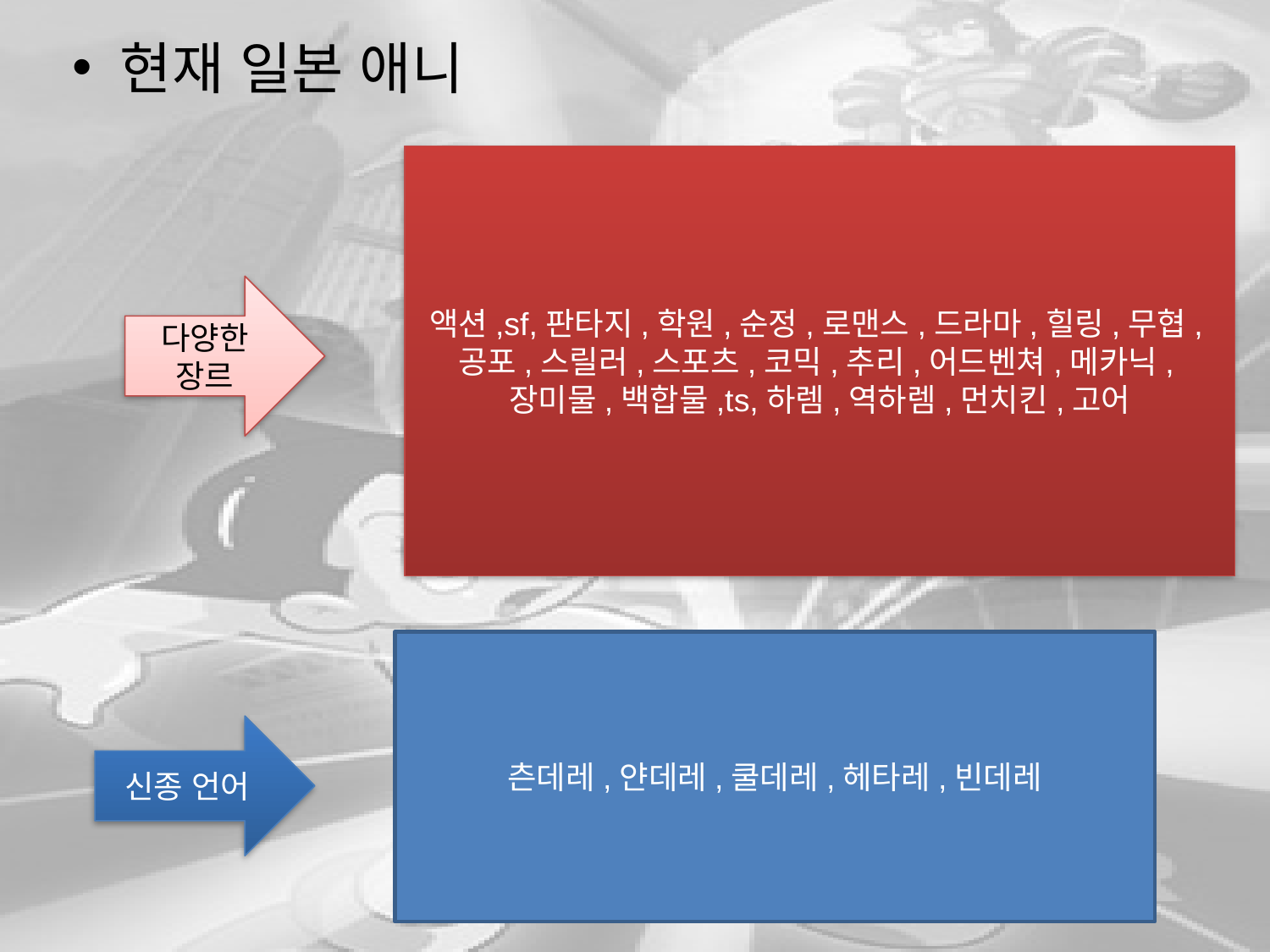

현재 일본 애니
액션,sf,판타지,학원,순정,로맨스,드라마,힐링,무협,공포,스릴러,스포츠,코믹,추리,어드벤쳐,메카닉,장미물,백합물,ts,하렘,역하렘,먼치킨,고어
다양한 장르
츤데레,얀데레,쿨데레,헤타레,빈데레
신종 언어